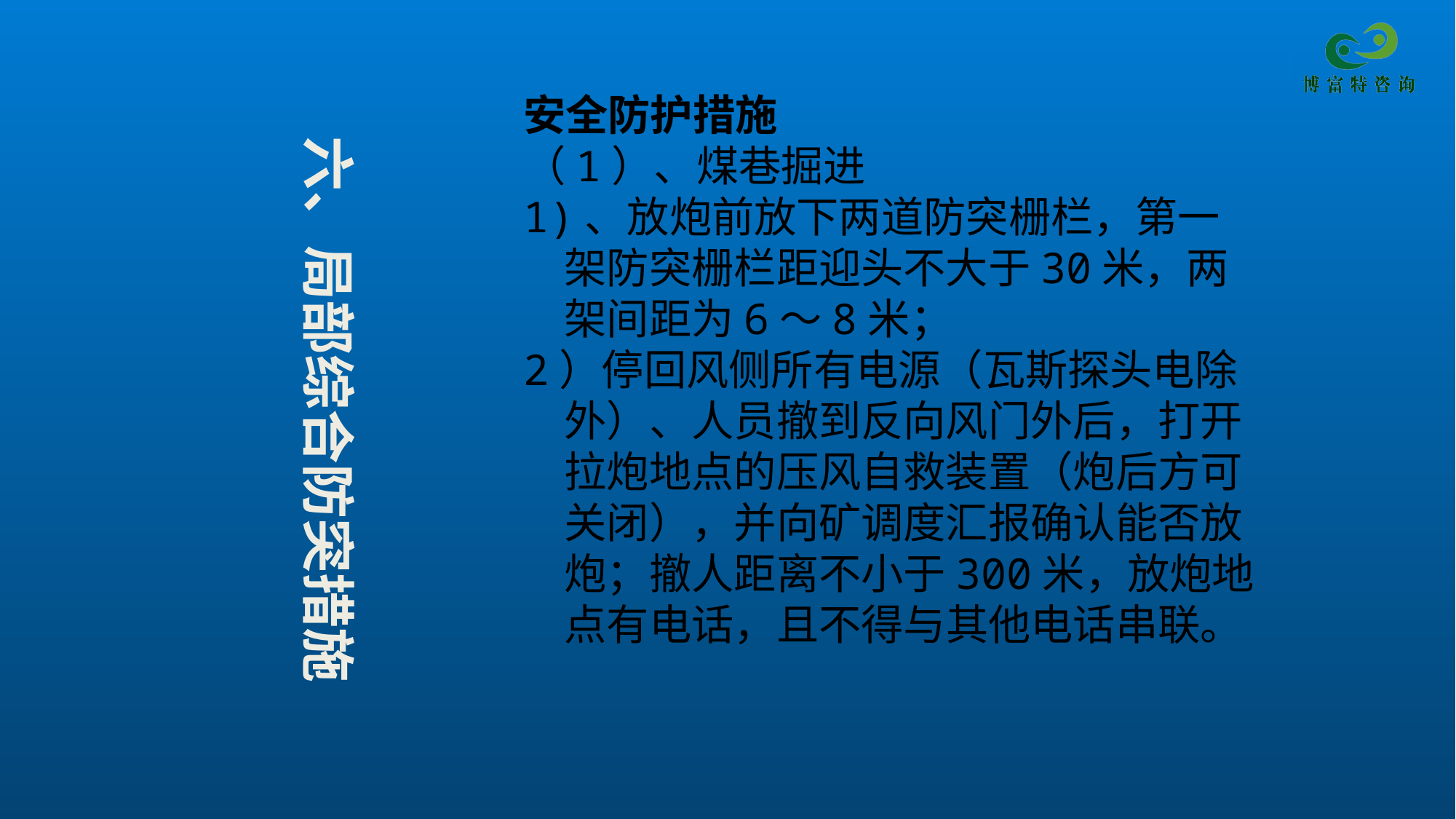

安全防护措施
（1）、煤巷掘进
1)、放炮前放下两道防突栅栏，第一架防突栅栏距迎头不大于30米，两架间距为6～8米；
2）停回风侧所有电源（瓦斯探头电除外）、人员撤到反向风门外后，打开拉炮地点的压风自救装置（炮后方可关闭），并向矿调度汇报确认能否放炮；撤人距离不小于300米，放炮地点有电话，且不得与其他电话串联。
六、局部综合防突措施